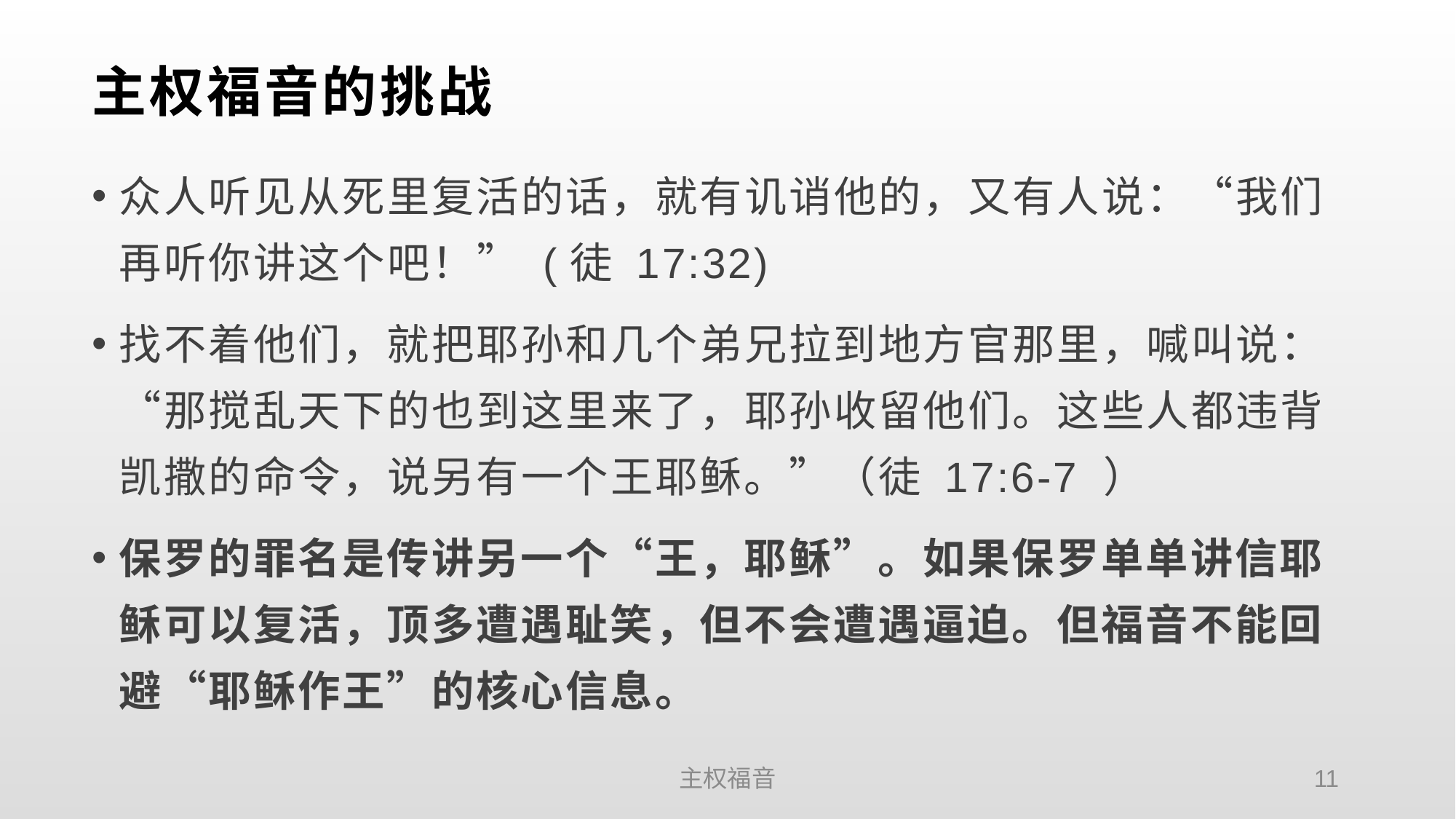

# 主权福音的挑战
众人听见从死里复活的话，就有讥诮他的，又有人说：“我们再听你讲这个吧！” (徒 17:32)
找不着他们，就把耶孙和几个弟兄拉到地方官那里，喊叫说：“那搅乱天下的也到这里来了，耶孙收留他们。这些人都违背凯撒的命令，说另有一个王耶稣。”（徒 17:6-7 ）
保罗的罪名是传讲另一个“王，耶稣”。如果保罗单单讲信耶稣可以复活，顶多遭遇耻笑，但不会遭遇逼迫。但福音不能回避“耶稣作王”的核心信息。
主权福音
11